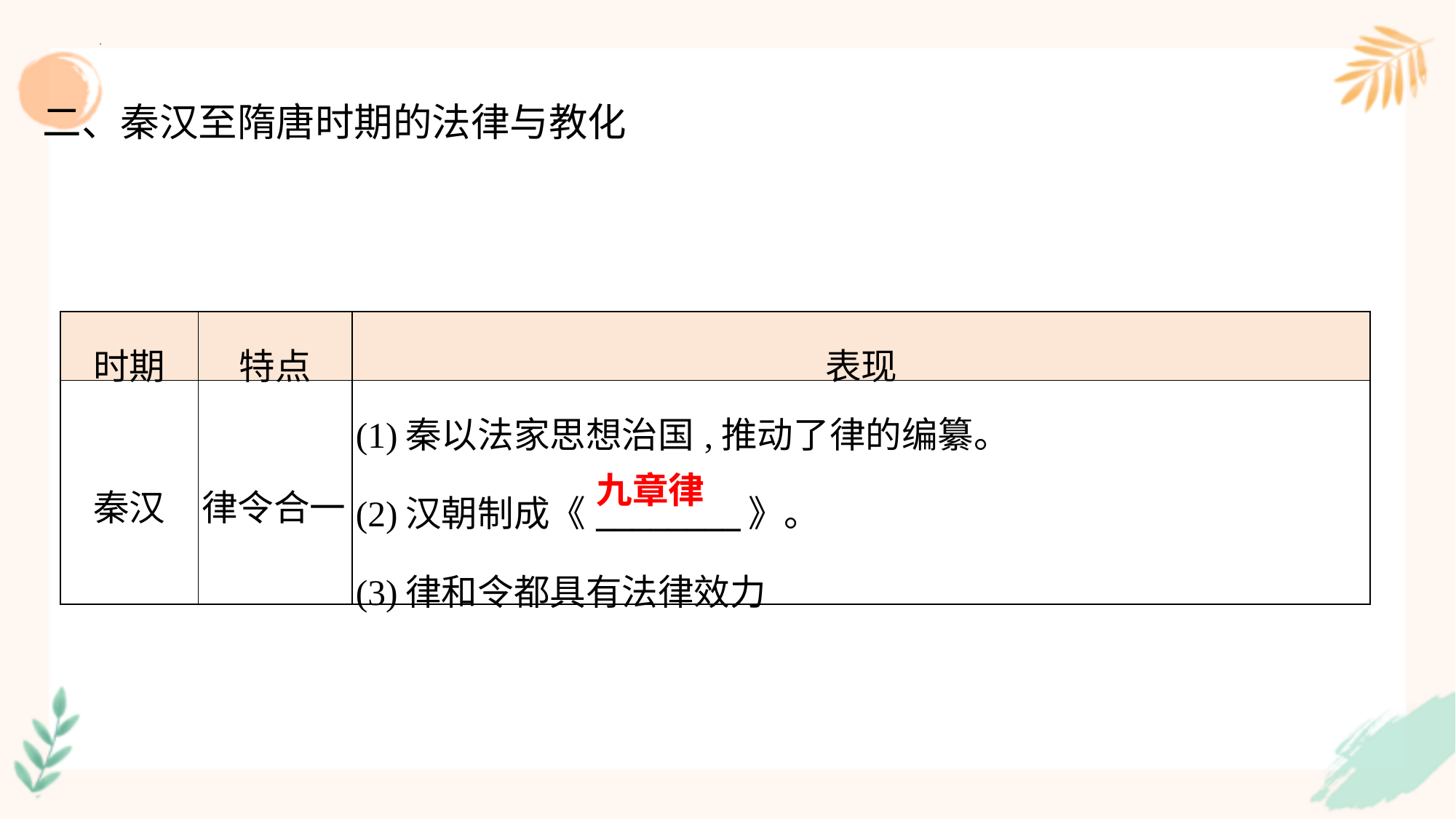

二、秦汉至隋唐时期的法律与教化

| 时期 | 特点 | 表现 |
| --- | --- | --- |
| 秦汉 | 律令合一 | (1)秦以法家思想治国,推动了律的编纂。 (2)汉朝制成《\_\_\_\_\_\_\_\_》。 (3)律和令都具有法律效力 |
九章律